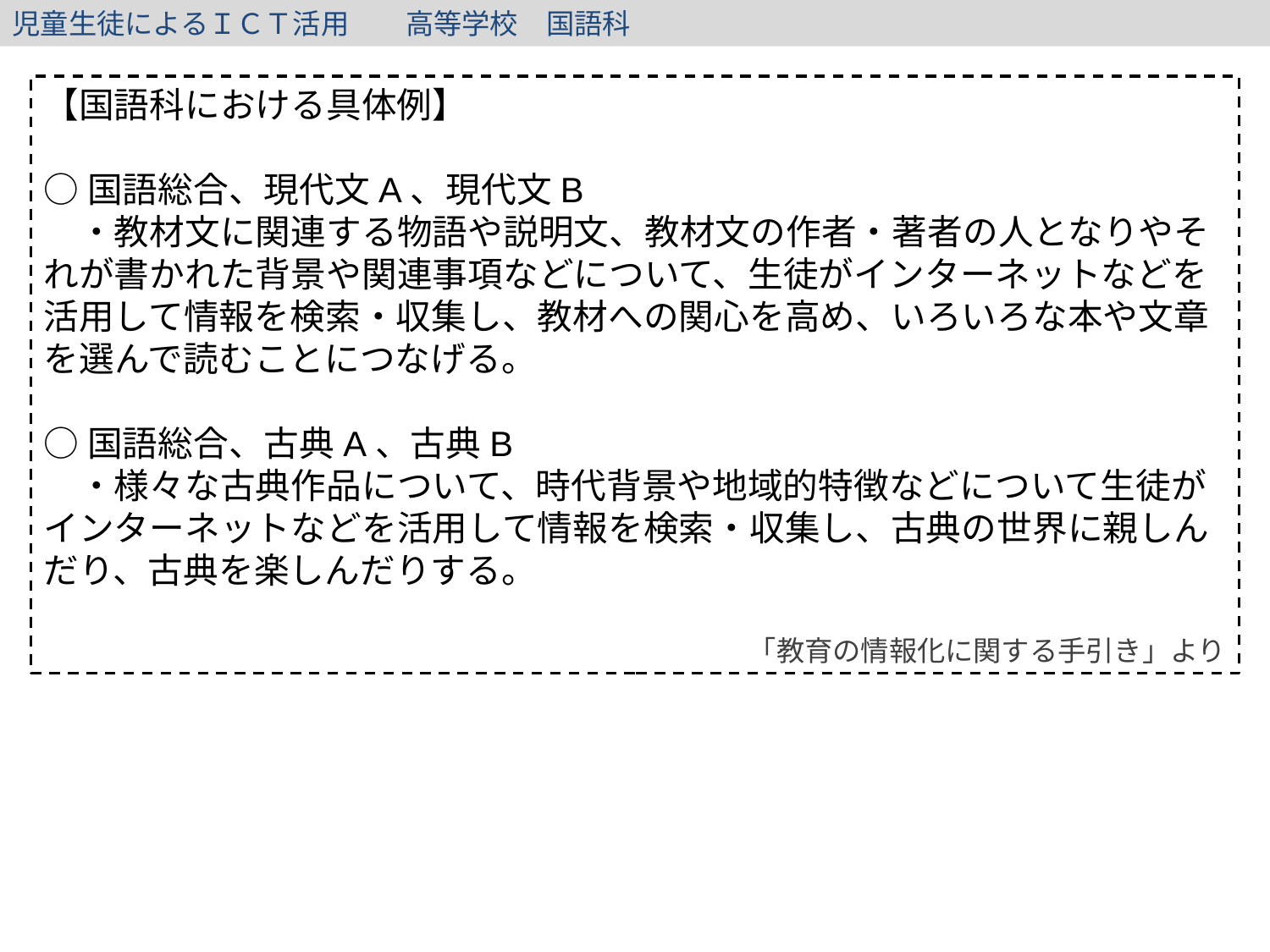

児童生徒によるＩＣＴ活用　　高等学校　国語科
【国語科における具体例】

○国語総合、現代文A、現代文B
　・教材文に関連する物語や説明文、教材文の作者・著者の人となりやそれが書かれた背景や関連事項などについて、生徒がインターネットなどを活用して情報を検索・収集し、教材への関心を高め、いろいろな本や文章を選んで読むことにつなげる。

○国語総合、古典A、古典B
　・様々な古典作品について、時代背景や地域的特徴などについて生徒がインターネットなどを活用して情報を検索・収集し、古典の世界に親しんだり、古典を楽しんだりする。

「教育の情報化に関する手引き」より